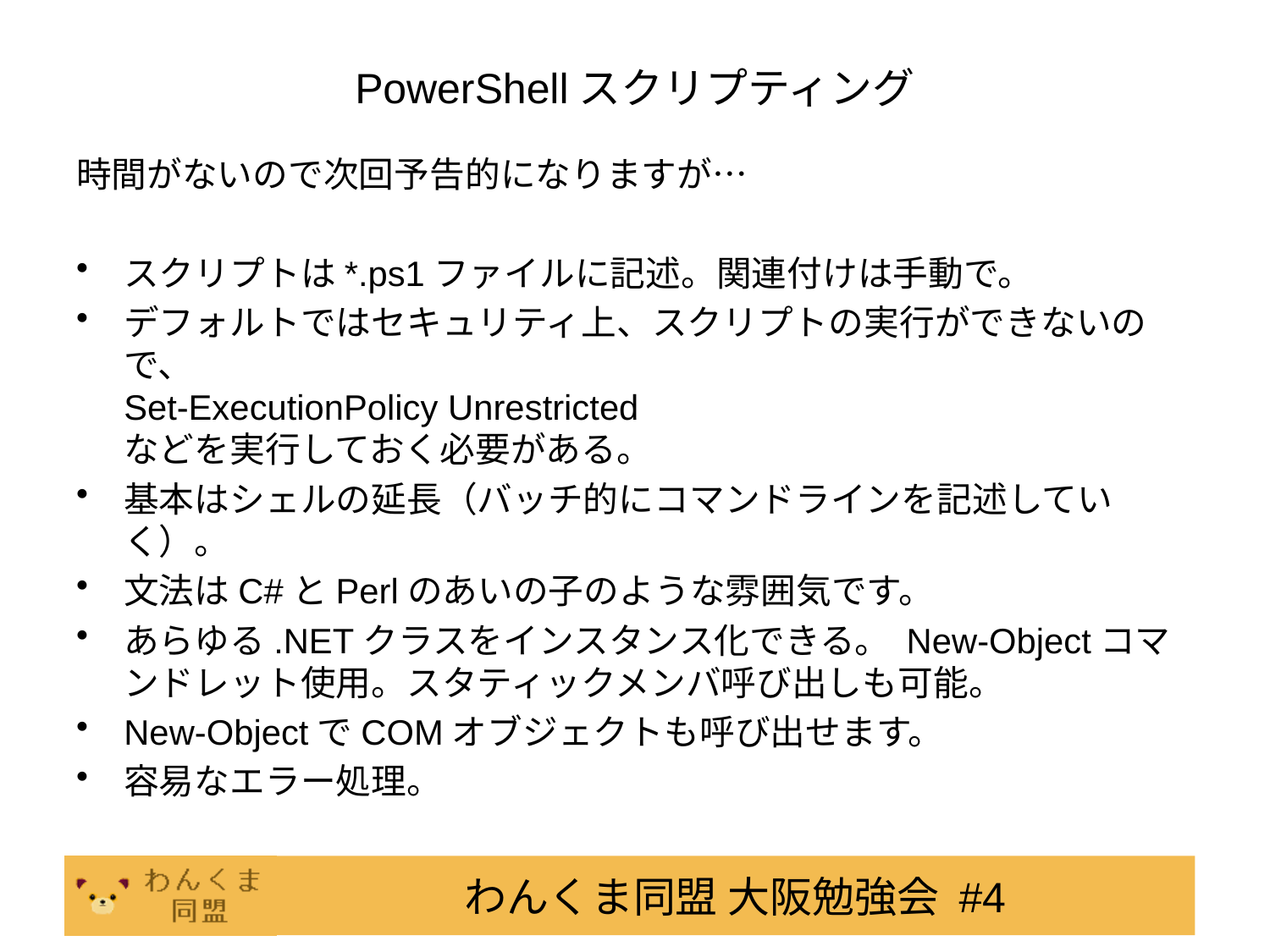

# PowerShellスクリプティング
時間がないので次回予告的になりますが…

スクリプトは*.ps1ファイルに記述。関連付けは手動で。
デフォルトではセキュリティ上、スクリプトの実行ができないので、
Set-ExecutionPolicy Unrestricted
などを実行しておく必要がある。
基本はシェルの延長（バッチ的にコマンドラインを記述していく）。
文法はC#とPerlのあいの子のような雰囲気です。
あらゆる.NETクラスをインスタンス化できる。 New-Objectコマンドレット使用。スタティックメンバ呼び出しも可能。
New-ObjectでCOMオブジェクトも呼び出せます。
容易なエラー処理。